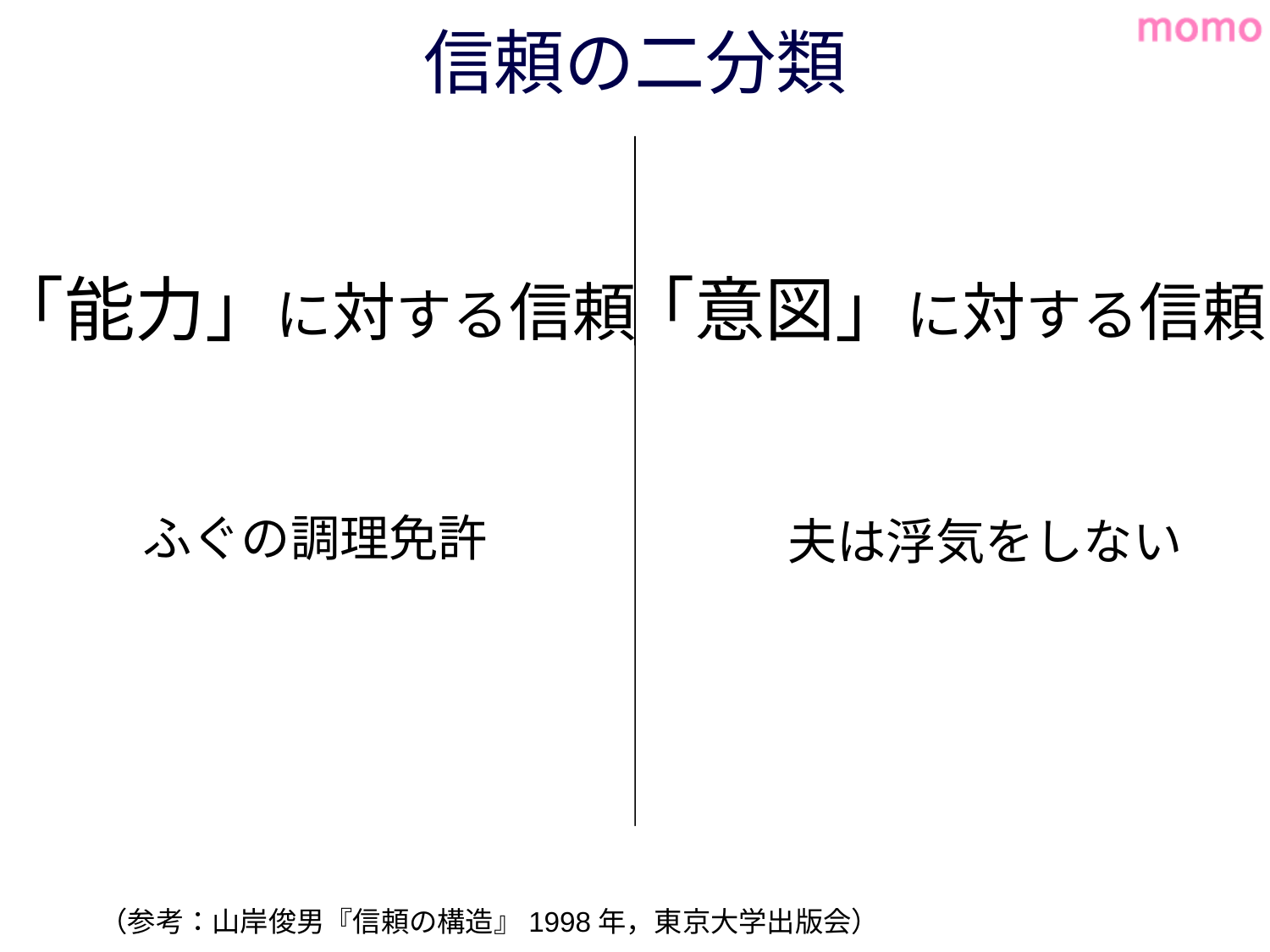

# 信頼の二分類
「能力」に対する信頼

「意図」に対する信頼

ふぐの調理免許
夫は浮気をしない
（参考：山岸俊男『信頼の構造』1998年，東京大学出版会）